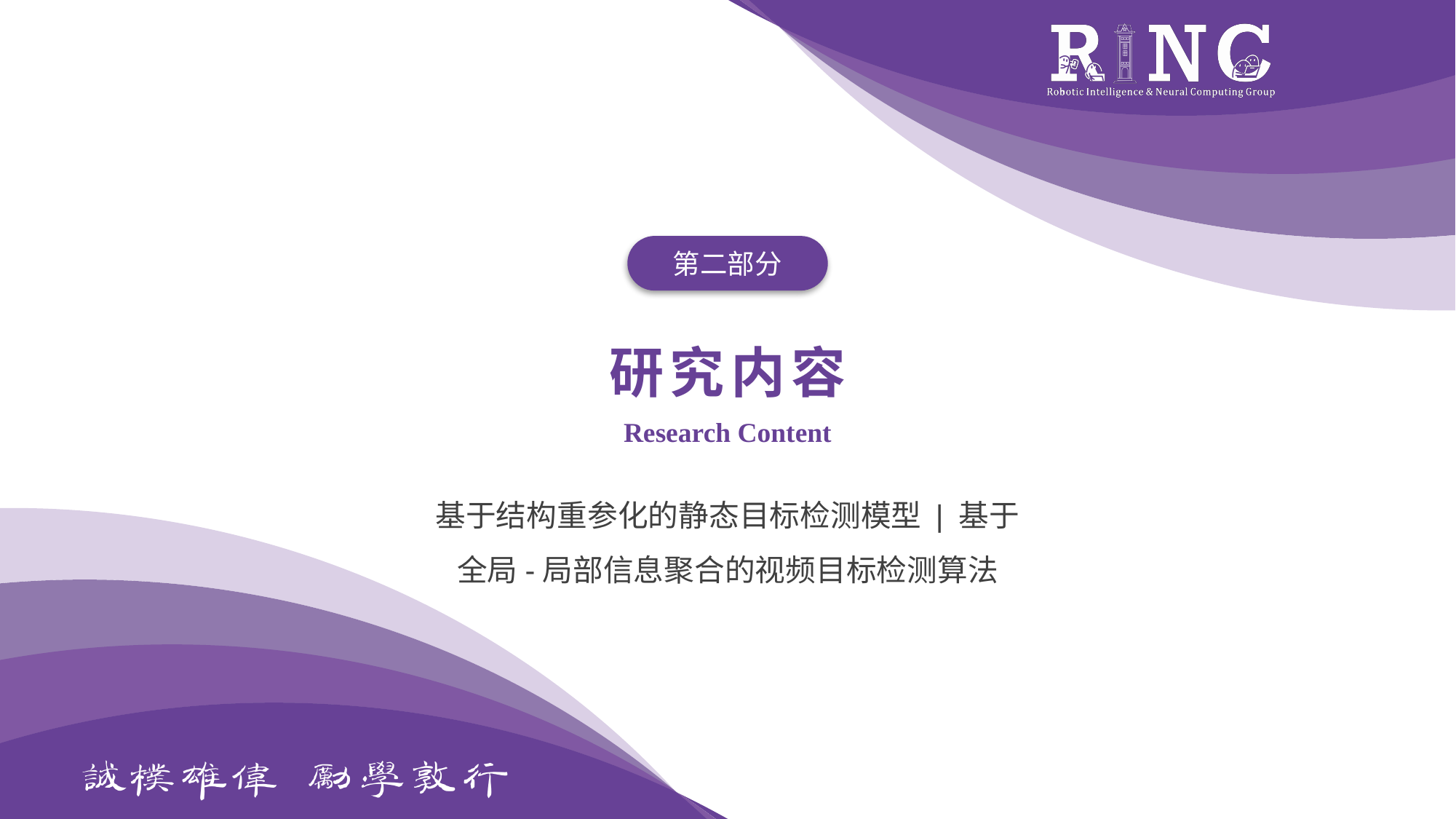

第二部分
研究内容
Research Content
基于结构重参化的静态目标检测模型 | 基于全局-局部信息聚合的视频目标检测算法